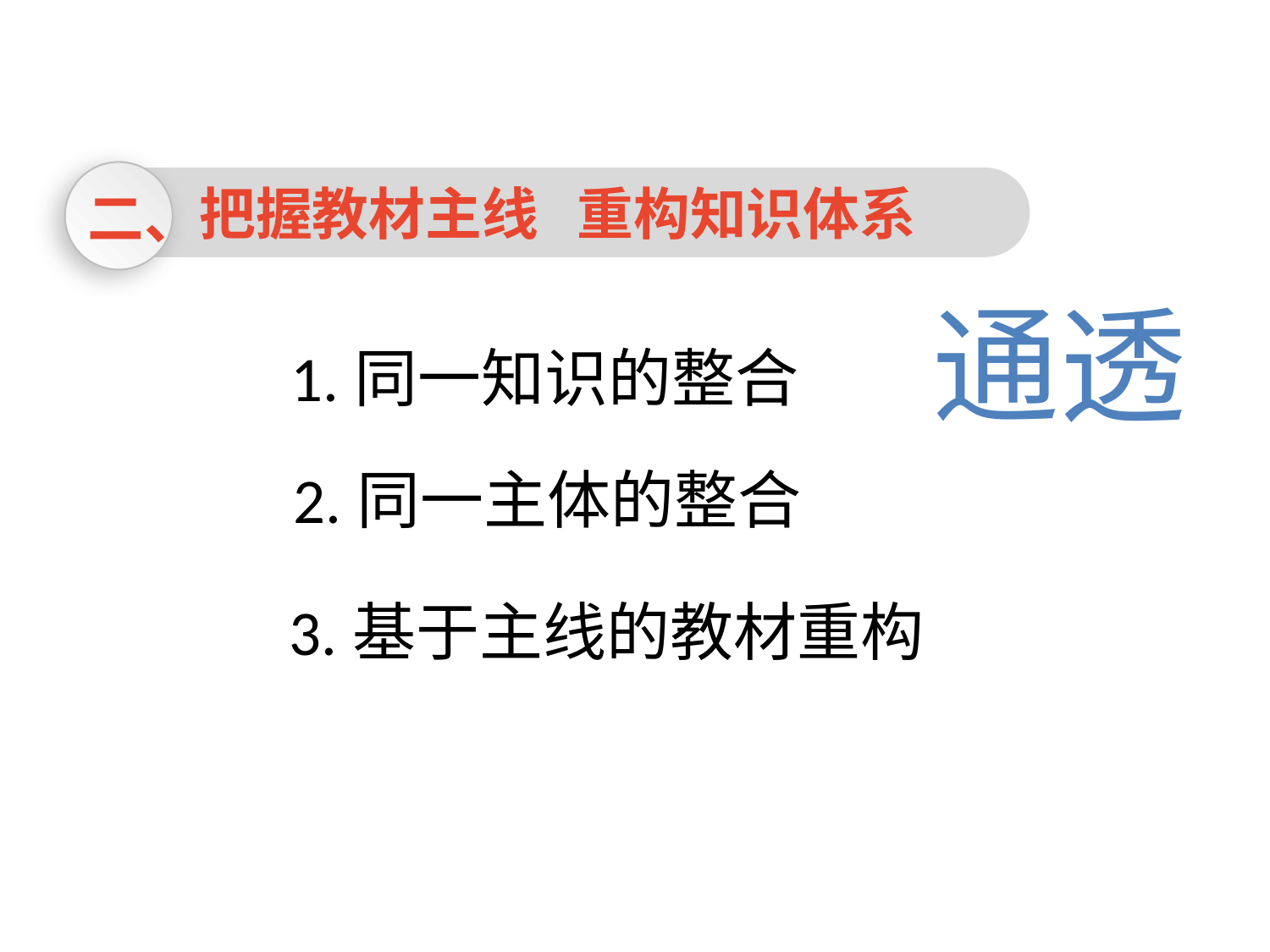

二、
把握教材主线   重构知识体系
通透
1.同一知识的整合
2.同一主体的整合
3.基于主线的教材重构